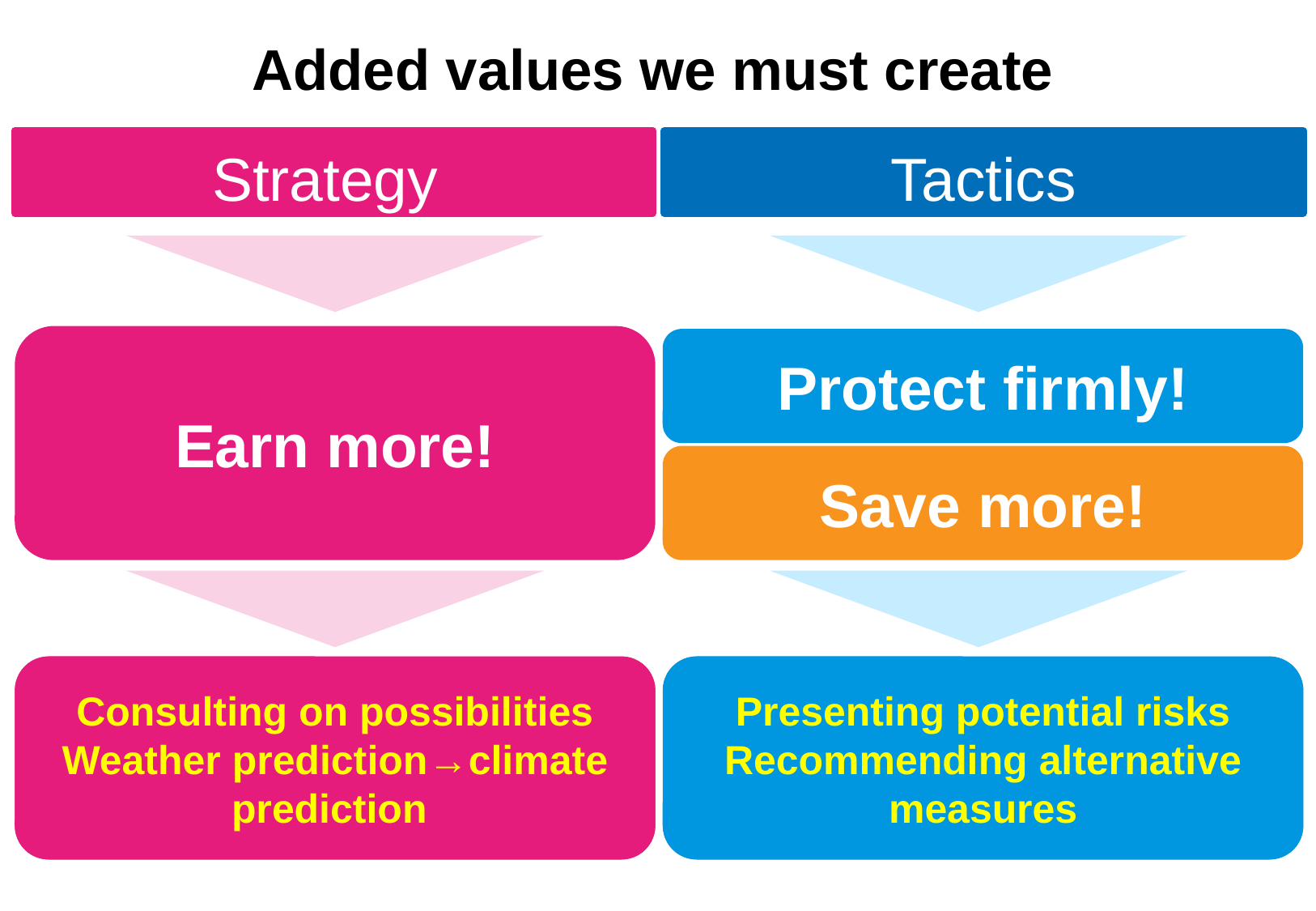

Added values we must create
Strategy
Tactics

Earn more!
Protect firmly!
Save more!

可能性のコンサルティング
weather 予測→気候予測
想定リスクの提示
代替手段の推奨
Consulting on possibilities
Weather prediction→climate prediction
Presenting potential risks
Recommending alternative measures